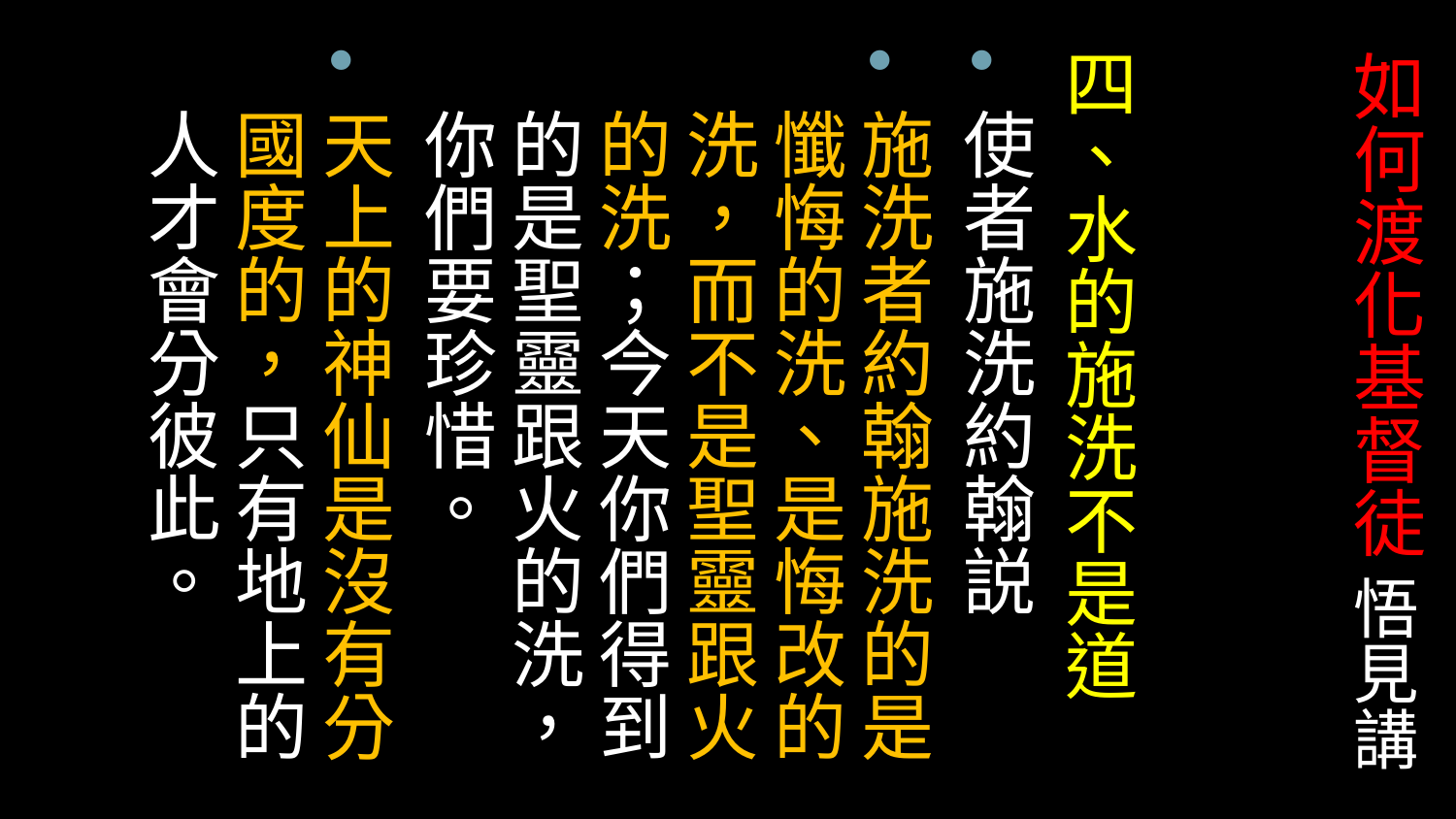

四、水的施洗不是道
使者施洗約翰説
施洗者約翰施洗的是懺悔的洗、是悔改的洗，而不是聖靈跟火的洗；今天你們得到的是聖靈跟火的洗，你們要珍惜。
天上的神仙是沒有分國度的，只有地上的人才會分彼此。

# 如何渡化基督徒 悟見講